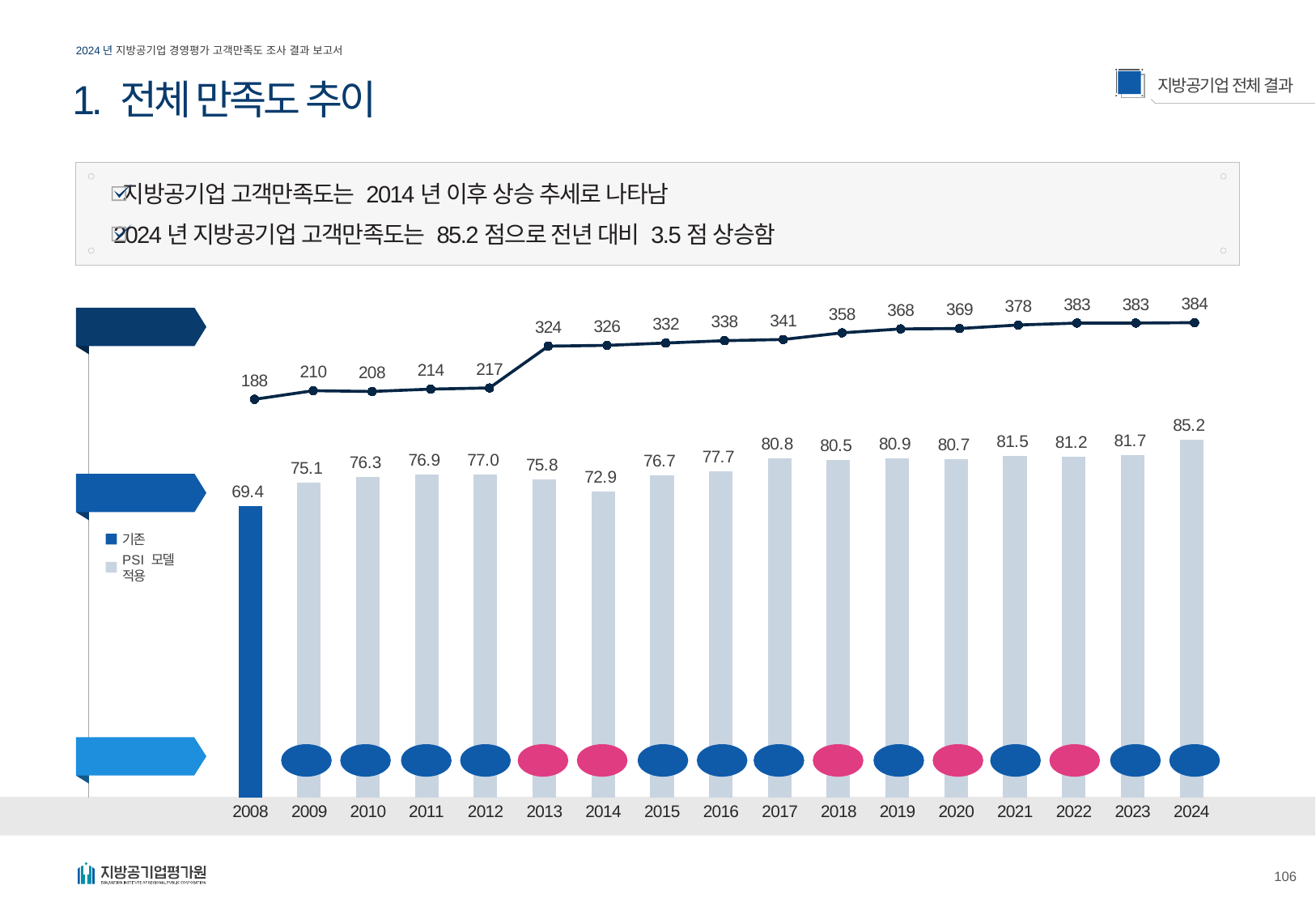

1. 전체 만족도 추이

지방공기업 고객만족도는 2014년 이후 상승 추세로 나타남

2024년 지방공기업 고객만족도는 85.2점으로 전년 대비 3.5점 상승함

### Chart

| Category | 계열 1 |
|---|---|
| 2008 | 188.0 |
| 2009 | 210.0 |
| 2010 | 208.0 |
| 2011 | 214.0 |
| 2012 | 217.0 |
| 2013 | 324.0 |
| 2014 | 326.0 |
| 2015 | 332.0 |
| 2016 | 338.0 |
| 2017 | 341.0 |
| 2018 | 358.0 |
| 2019 | 368.0 |
| 2020 | 369.0 |
| 2021 | 378.0 |
| 2022 | 383.0 |
| 2023 | 383.0 |
| 2024 | 384.0 |
기관수(개)

### Chart

| Category | 계열 1 |
|---|---|
| 2008 | 69.4 |
| 2009 | 75.1 |
| 2010 | 76.3 |
| 2011 | 76.9 |
| 2012 | 77.0 |
| 2013 | 75.8 |
| 2014 | 72.9 |
| 2015 | 76.7 |
| 2016 | 77.7 |
| 2017 | 80.8 |
| 2018 | 80.5 |
| 2019 | 80.9 |
| 2020 | 80.7 |
| 2021 | 81.5 |
| 2022 | 81.2 |
| 2023 | 81.7 |
| 2024 | 85.2 |
종합만족도(점)

기존

PSI 모델 적용

GAP(점)

+5.7
+1.2
+0.6
+0.1
-1.2
-2.9
-0.3
-0.2
-0.3
+3.8
+1.0
+3.1
+0.4
+0.8
+0.5
+3.5